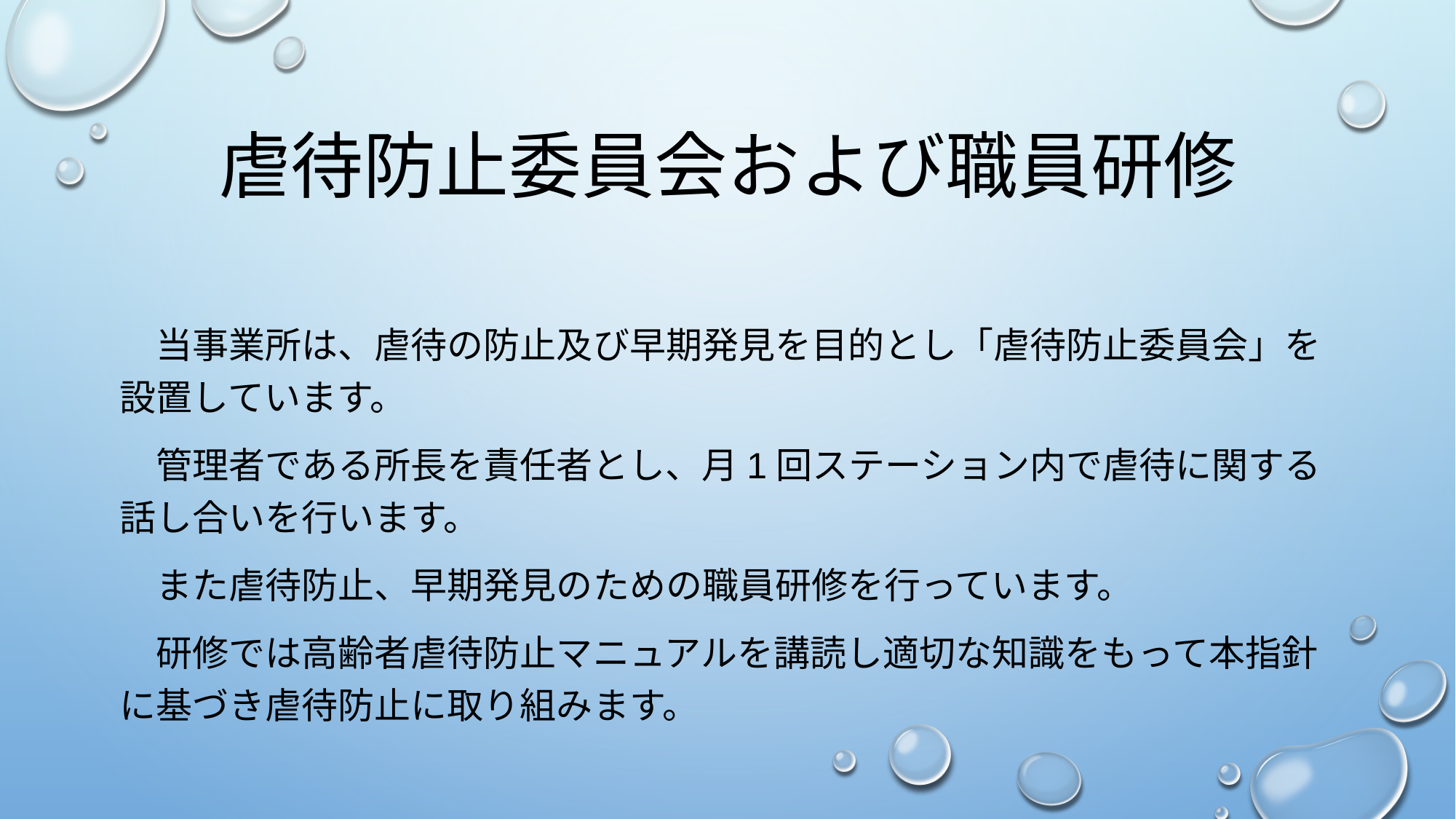

# 虐待防止委員会および職員研修
　当事業所は、虐待の防止及び早期発見を目的とし「虐待防止委員会」を設置しています。
　管理者である所長を責任者とし、月1回ステーション内で虐待に関する話し合いを行います。
　また虐待防止、早期発見のための職員研修を行っています。
　研修では高齢者虐待防止マニュアルを講読し適切な知識をもって本指針に基づき虐待防止に取り組みます。